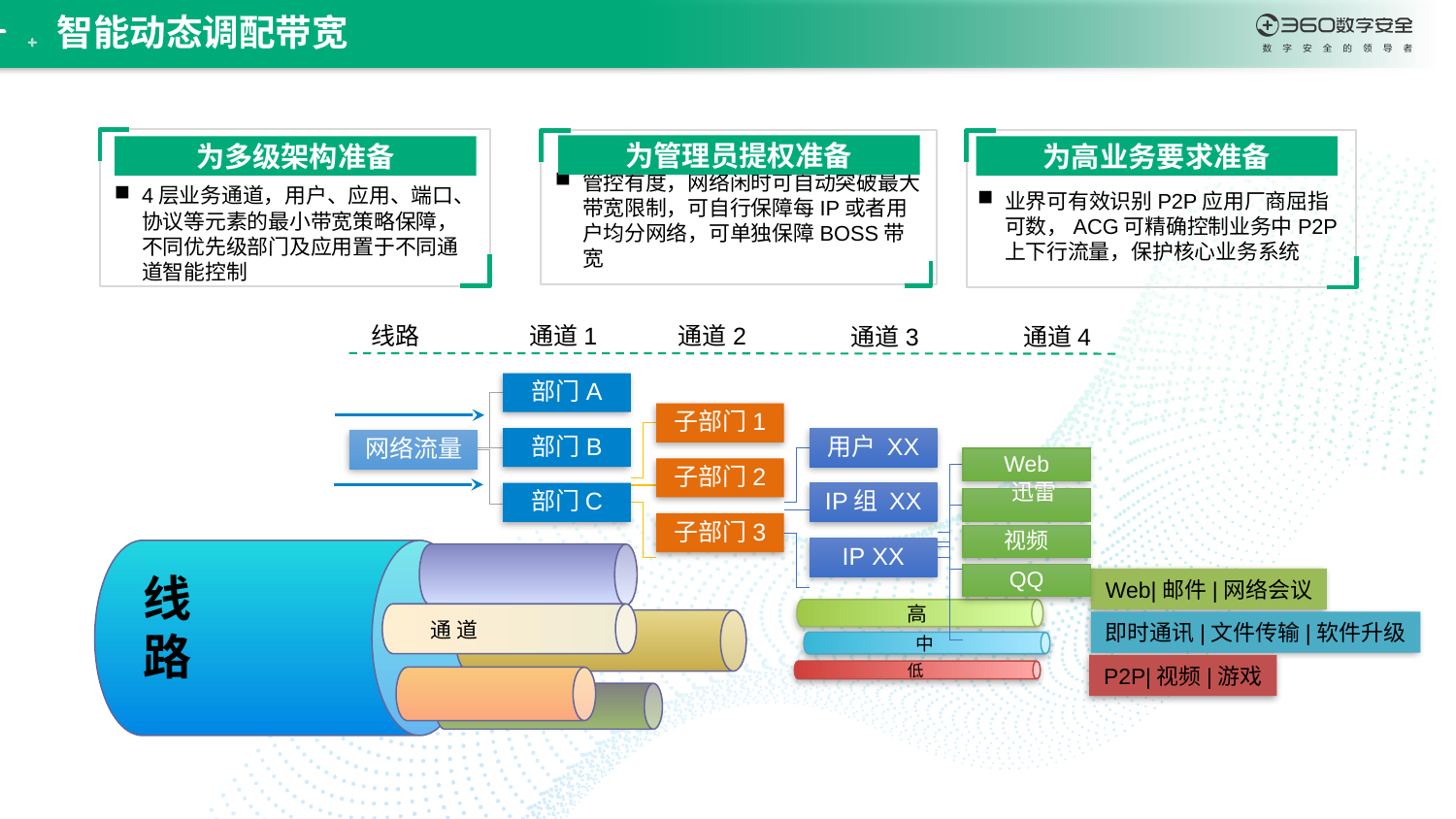

智能动态调配带宽

4层业务通道，用户、应用、端口、协议等元素的最小带宽策略保障，不同优先级部门及应用置于不同通道智能控制

为多级架构准备

管控有度，网络闲时可自动突破最大带宽限制，可自行保障每IP或者用户均分网络，可单独保障BOSS带宽

为管理员提权准备

为高业务要求准备
业界可有效识别P2P应用厂商屈指可数，ACG可精确控制业务中P2P上下行流量，保护核心业务系统

网络流量
部门A
部门B
部门C
子部门1
子部门2
子部门3
用户 XX
IP组 XX
IP XX
Web
  迅雷
视频
QQ
线路
通道1
通道2
通道3
通道4

高

中
低
线路
Web|邮件|网络会议

通 道
即时通讯|文件传输|软件升级
P2P|视频|游戏